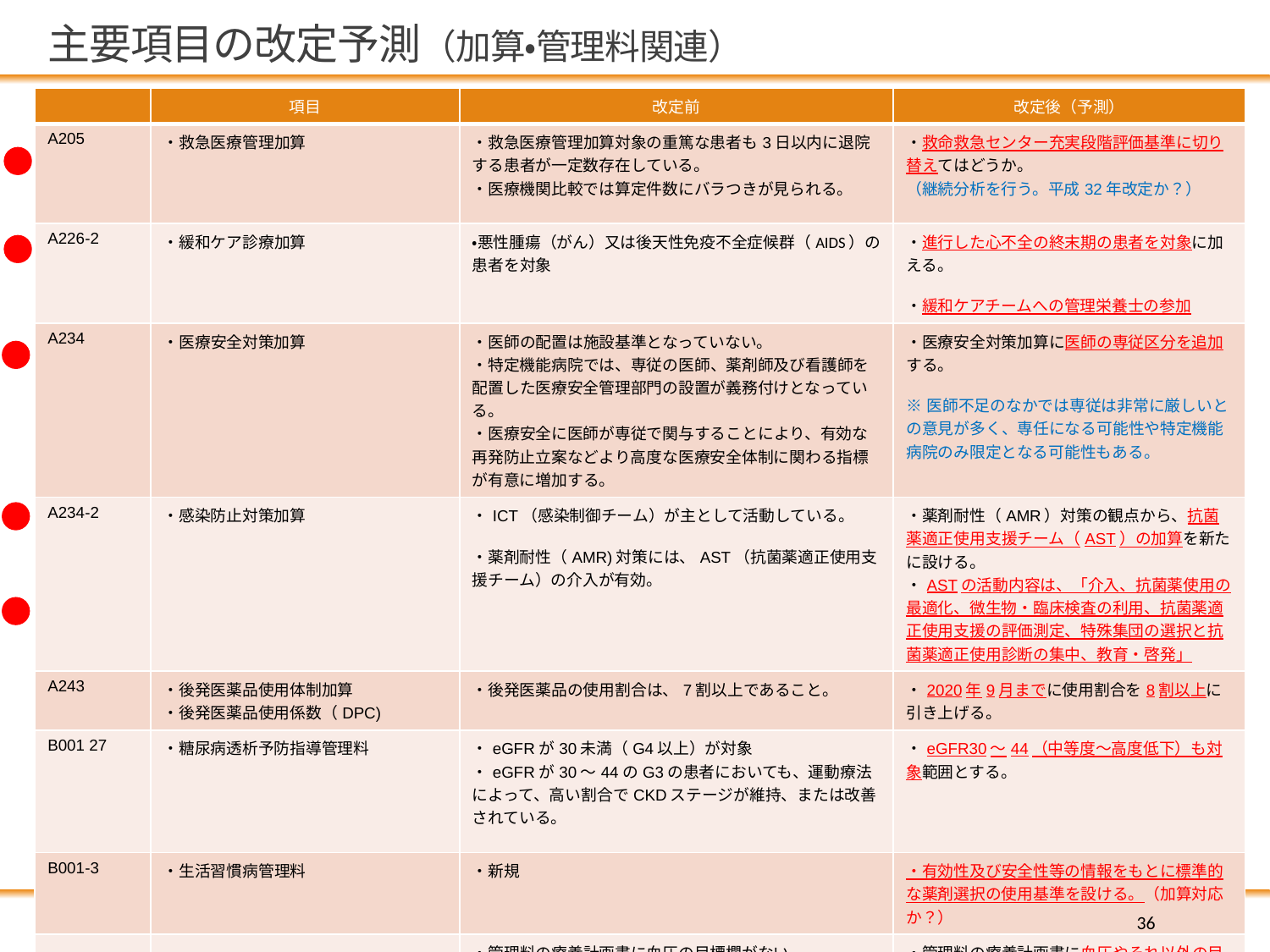

# 主要項目の改定予測（加算・管理料関連）
|  | 項目 | 改定前 | 改定後（予測） |
| --- | --- | --- | --- |
| A205 | ・救急医療管理加算 | ・救急医療管理加算対象の重篤な患者も3日以内に退院する患者が一定数存在している。 ・医療機関比較では算定件数にバラつきが見られる。 | ・救命救急センター充実段階評価基準に切り替えてはどうか。 （継続分析を行う。平成32年改定か？） |
| A226-2 | ・緩和ケア診療加算 | ・悪性腫瘍（がん）又は後天性免疫不全症候群（AIDS）の患者を対象 | ・進行した心不全の終末期の患者を対象に加える。 ・緩和ケアチームへの管理栄養士の参加 |
| A234 | ・医療安全対策加算 | ・医師の配置は施設基準となっていない。 ・特定機能病院では、専従の医師、薬剤師及び看護師を配置した医療安全管理部門の設置が義務付けとなっている。 ・医療安全に医師が専従で関与することにより、有効な再発防止立案などより高度な医療安全体制に関わる指標が有意に増加する。 | ・医療安全対策加算に医師の専従区分を追加する。 ※医師不足のなかでは専従は非常に厳しいとの意見が多く、専任になる可能性や特定機能病院のみ限定となる可能性もある。 |
| A234-2 | ・感染防止対策加算 | ・ICT（感染制御チーム）が主として活動している。 ・薬剤耐性（AMR)対策には、AST（抗菌薬適正使用支援チーム）の介入が有効。 | ・薬剤耐性（AMR）対策の観点から、抗菌薬適正使用支援チーム（AST）の加算を新たに設ける。 ・ASTの活動内容は、「介入、抗菌薬使用の最適化、微生物・臨床検査の利用、抗菌薬適正使用支援の評価測定、特殊集団の選択と抗菌薬適正使用診断の集中、教育・啓発」 |
| A243 | ・後発医薬品使用体制加算 ・後発医薬品使用係数（DPC) | ・後発医薬品の使用割合は、7割以上であること。 | ・2020年9月までに使用割合を8割以上に引き上げる。 |
| B001 27 | ・糖尿病透析予防指導管理料 | ・eGFRが30未満（G4以上）が対象 ・eGFRが30～44のG3の患者においても、運動療法によって、高い割合でCKDステージが維持、または改善されている。 | ・eGFR30～44（中等度～高度低下）も対象範囲とする。 |
| B001-3 | ・生活習慣病管理料 | ・新規 | ・有効性及び安全性等の情報をもとに標準的な薬剤選択の使用基準を設ける。（加算対応か？） |
|  |  | ・管理料の療養計画書に血圧の目標欄がない。 | ・管理料の療養計画書に血圧やそれ以外の目標・特定健診・特定保健指導の受診勧奨を追加する。 |

36